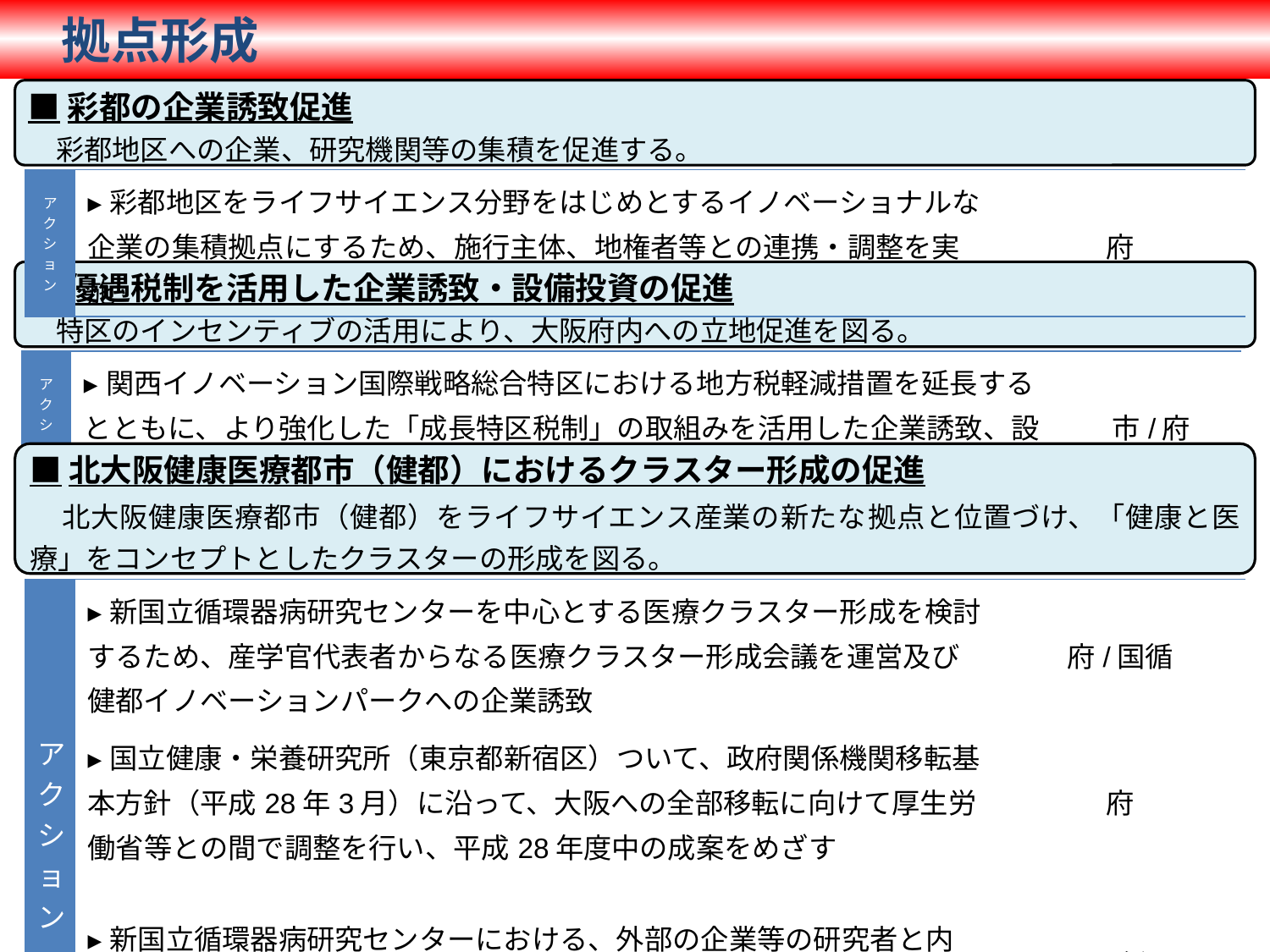

拠点形成
■彩都の企業誘致促進
　彩都地区への企業、研究機関等の集積を促進する。
| アクション | ▸彩都地区をライフサイエンス分野をはじめとするイノベーショナルな企業の集積拠点にするため、施行主体、地権者等との連携・調整を実施 | 府 |
| --- | --- | --- |
■優遇税制を活用した企業誘致・設備投資の促進
　特区のインセンティブの活用により、大阪府内への立地促進を図る。
| アクション | ▸関西イノベーション国際戦略総合特区における地方税軽減措置を延長するとともに、より強化した「成長特区税制」の取組みを活用した企業誘致、設備投資の促進 | 市/府 |
| --- | --- | --- |
■北大阪健康医療都市（健都）におけるクラスター形成の促進
　北大阪健康医療都市（健都）をライフサイエンス産業の新たな拠点と位置づけ、「健康と医療」をコンセプトとしたクラスターの形成を図る。
| アクション | ▸新国立循環器病研究センターを中心とする医療クラスター形成を検討するため、産学官代表者からなる医療クラスター形成会議を運営及び健都イノベーションパークへの企業誘致 | 府/国循 |
| --- | --- | --- |
|  | ▸国立健康・栄養研究所（東京都新宿区）ついて、政府関係機関移転基本方針（平成28年3月）に沿って、大阪への全部移転に向けて厚生労働省等との間で調整を行い、平成28年度中の成案をめざす | 府 |
|  | ▸新国立循環器病研究センターにおける、外部の企業等の研究者と内部の医師・研究者等が共同研究を行う拠点となるオープンイノベーションセンターの設置に向けた検討の実施 | 国循 |